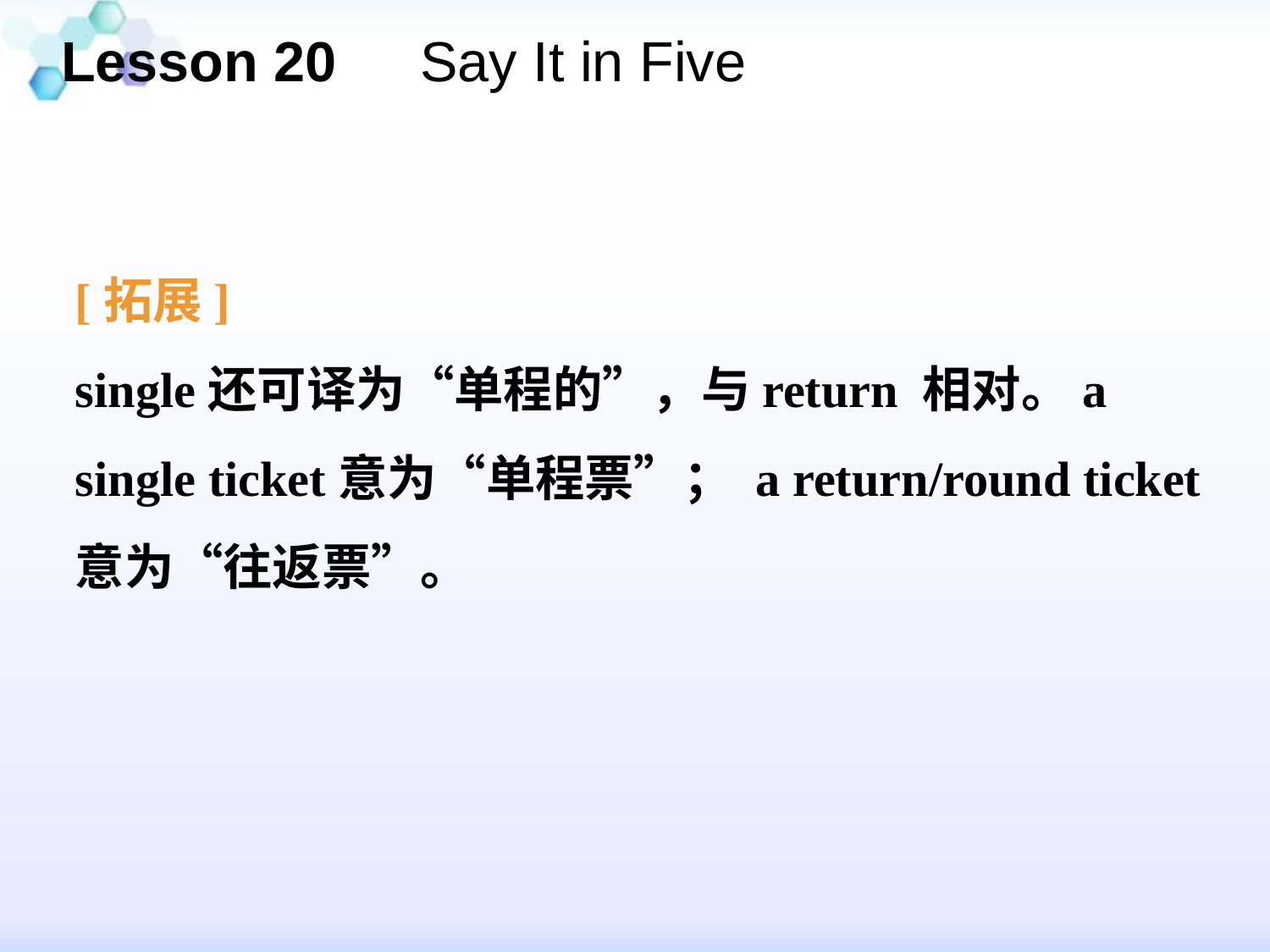

Lesson 20　Say It in Five
[拓展]
single还可译为“单程的”，与return 相对。a single ticket意为“单程票”； a return/round ticket意为“往返票”。